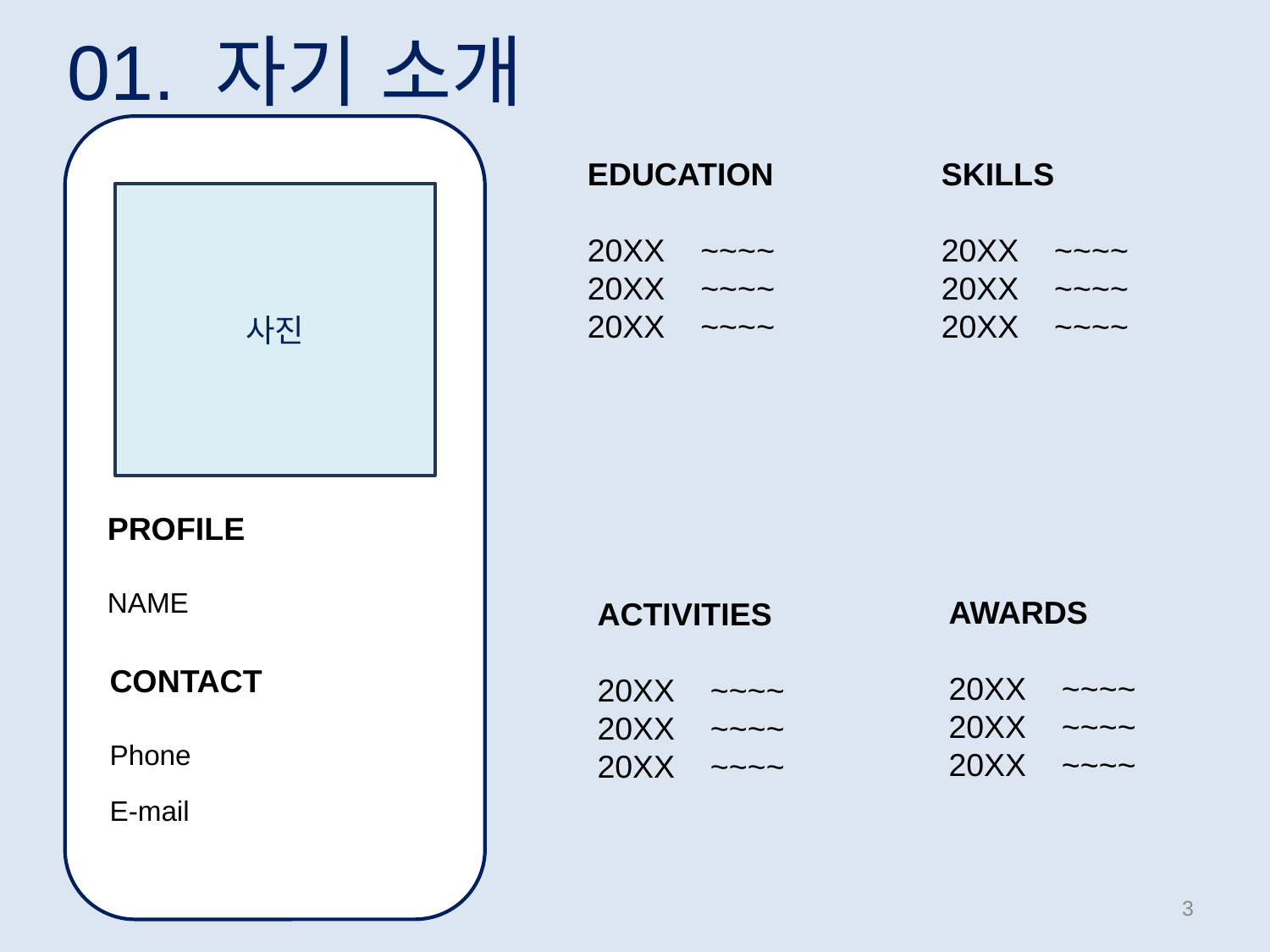

01. 자기 소개

사진
PROFILE

NAME
CONTACT

Phone

E-mail

EDUCATION

20XX    ~~~~
20XX    ~~~~
20XX    ~~~~
SKILLS

20XX    ~~~~
20XX    ~~~~
20XX    ~~~~
AWARDS

20XX    ~~~~
20XX    ~~~~
20XX    ~~~~
ACTIVITIES

20XX    ~~~~
20XX    ~~~~
20XX    ~~~~
3